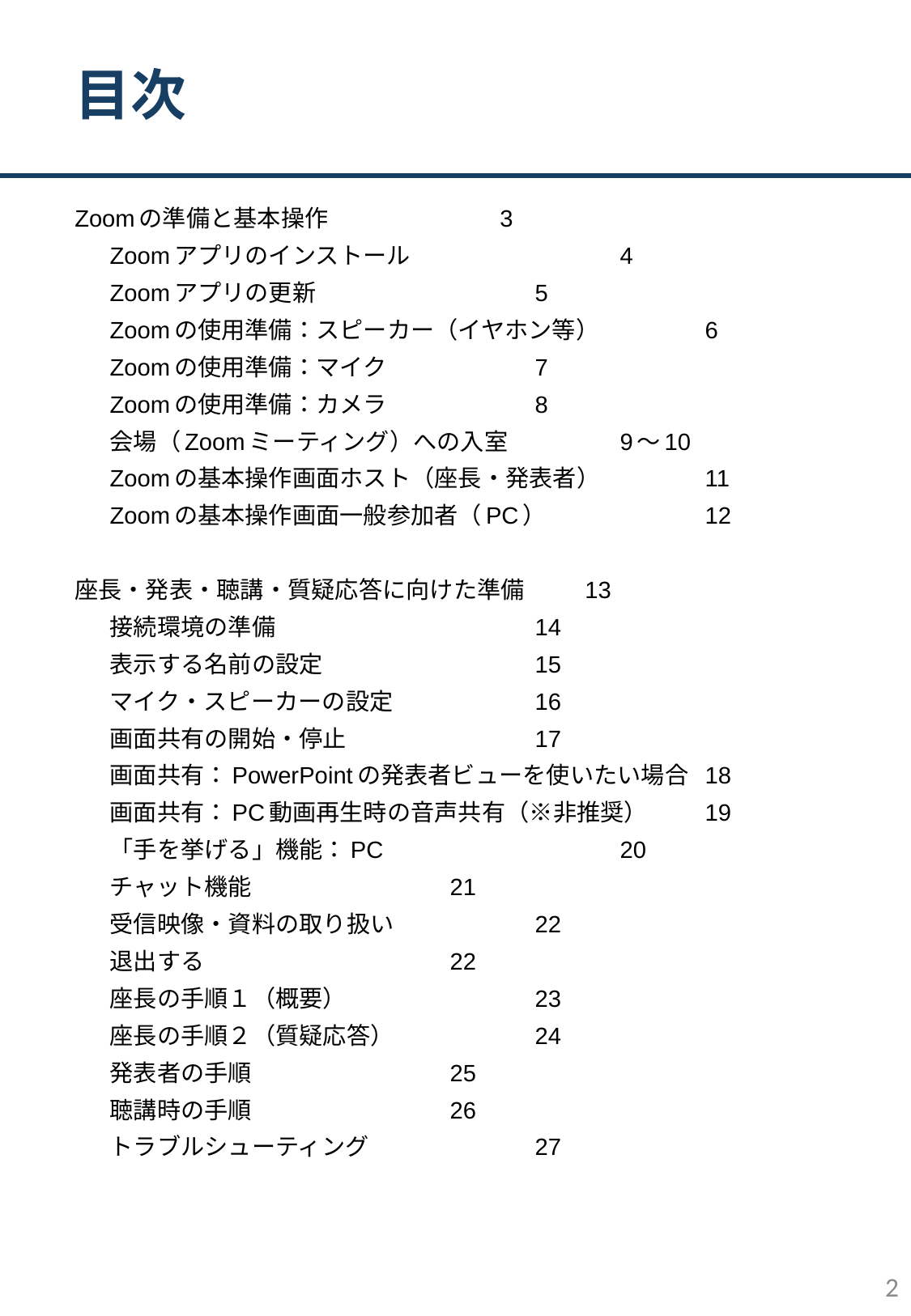

# 目次
Zoomの準備と基本操作                            	3
Zoomアプリのインストール                        	4
Zoomアプリの更新                                	5
Zoomの使用準備：スピーカー（イヤホン等）        	6
Zoomの使用準備：マイク                          	7
Zoomの使用準備：カメラ                          	8
会場（Zoomミーティング）への入室                	9～10
Zoomの基本操作画面ホスト（座長・発表者）        	11
Zoomの基本操作画面一般参加者（PC）              	12

座長・発表・聴講・質疑応答に向けた準備          	13
接続環境の準備                                  	14
表示する名前の設定                              	15
マイク・スピーカーの設定                        	16
画面共有の開始・停止                            	17
画面共有：PowerPointの発表者ビューを使いたい場合	18
画面共有：PC動画再生時の音声共有（※非推奨）    	19
「手を挙げる」機能：PC                          	20
チャット機能                                    	21
受信映像・資料の取り扱い                      	22
退出する                                      	22
座長の手順１（概要）                              	23
座長の手順２（質疑応答）                  	24
発表者の手順                              	25
聴講時の手順                              	26
トラブルシューティング                          	27
2